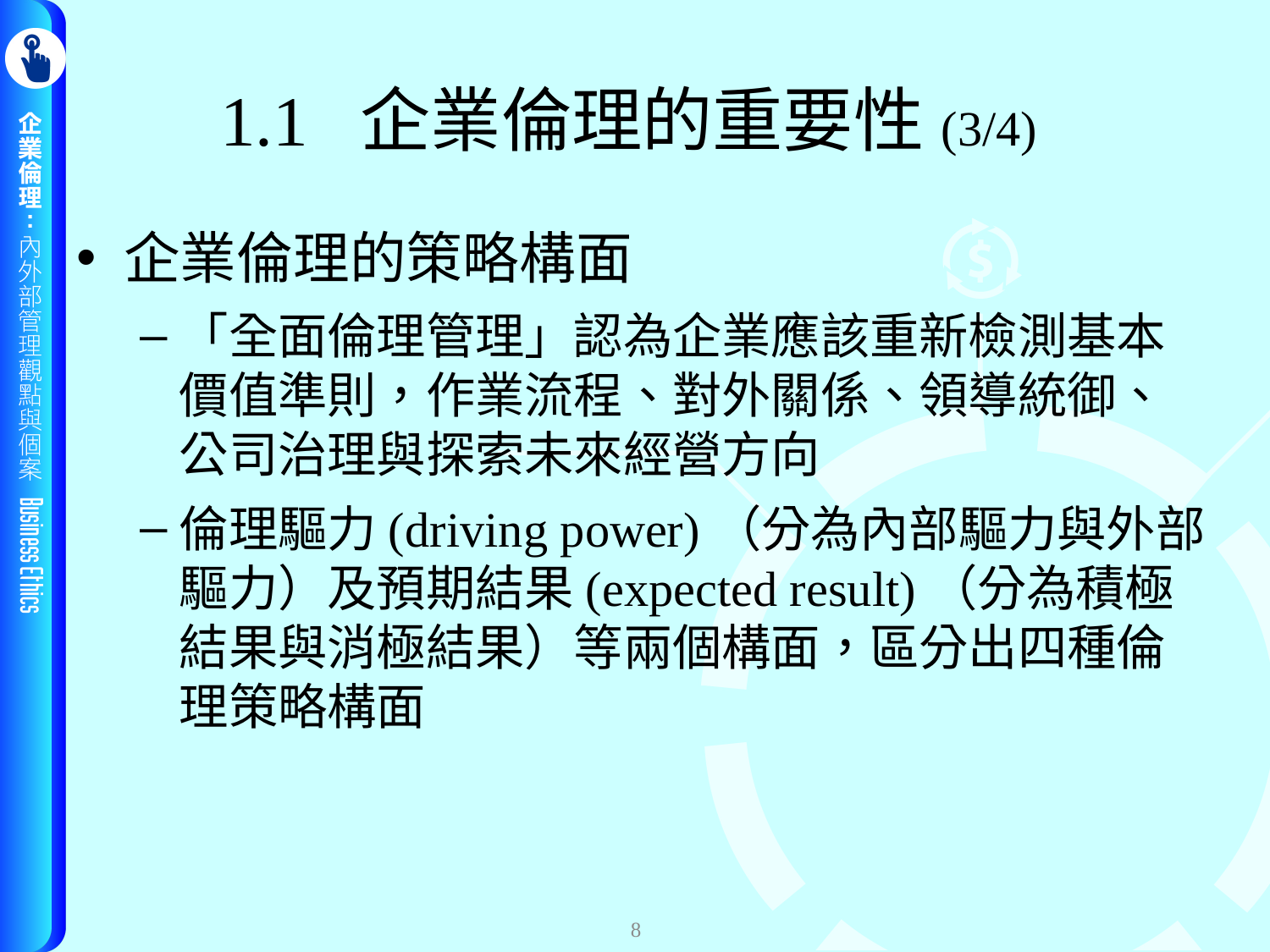

# 1.1  企業倫理的重要性(3/4)
企業倫理的策略構面
「全面倫理管理」認為企業應該重新檢測基本價值準則，作業流程、對外關係、領導統御、公司治理與探索未來經營方向
倫理驅力(driving power)（分為內部驅力與外部驅力）及預期結果(expected result)（分為積極結果與消極結果）等兩個構面，區分出四種倫理策略構面

8